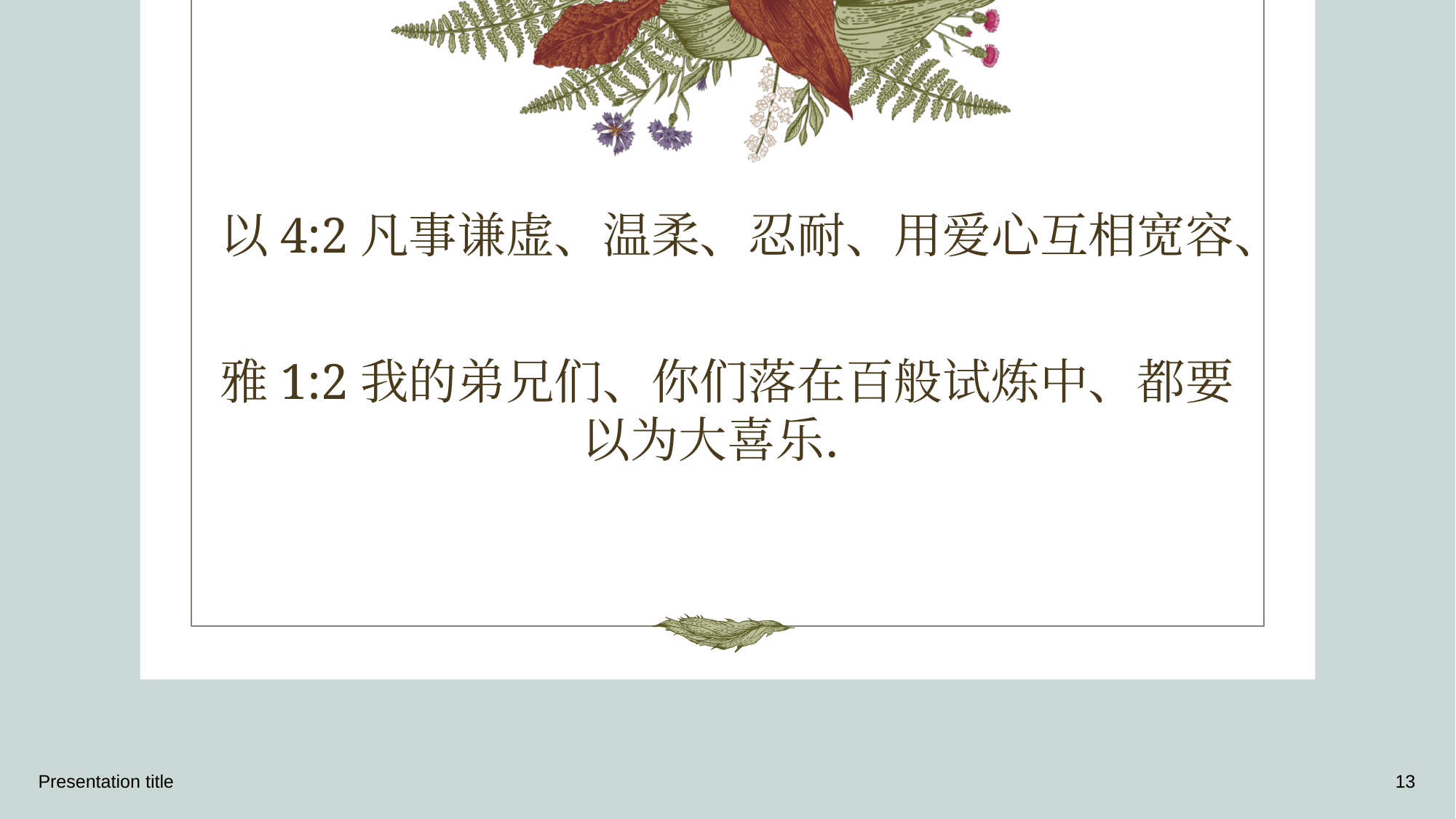

以4:2凡事谦虚、温柔、忍耐、用爱心互相宽容、

雅1:2我的弟兄们、你们落在百般试炼中、都要以为大喜乐．
Presentation title
13